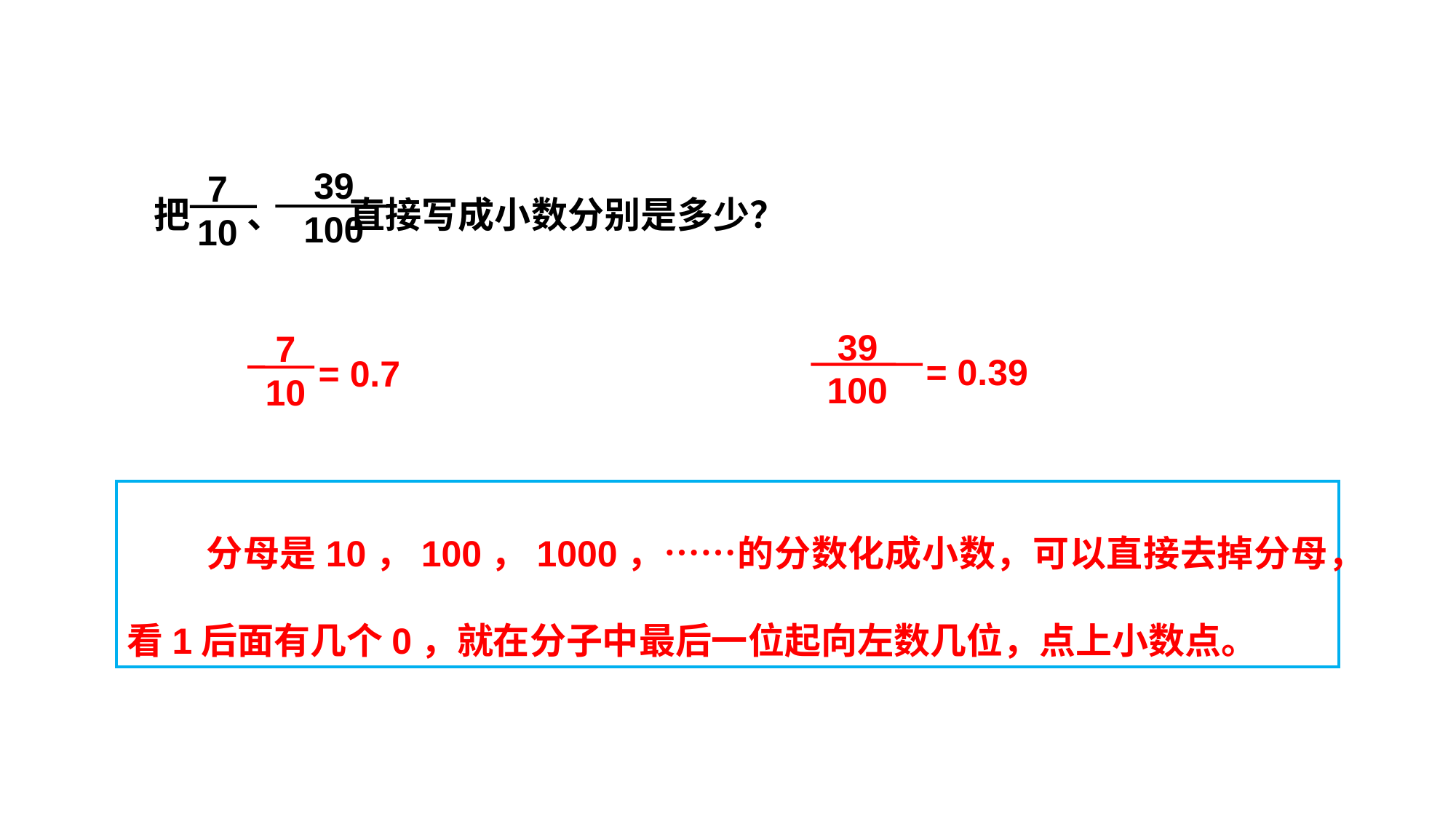

把       、        直接写成小数分别是多少？
 39
100

 7
10

= 0.39
= 0.7
 39
100

 7
10

        分母是10，100，1000，……的分数化成小数，可以直接去掉分母，看1后面有几个0，就在分子中最后一位起向左数几位，点上小数点。